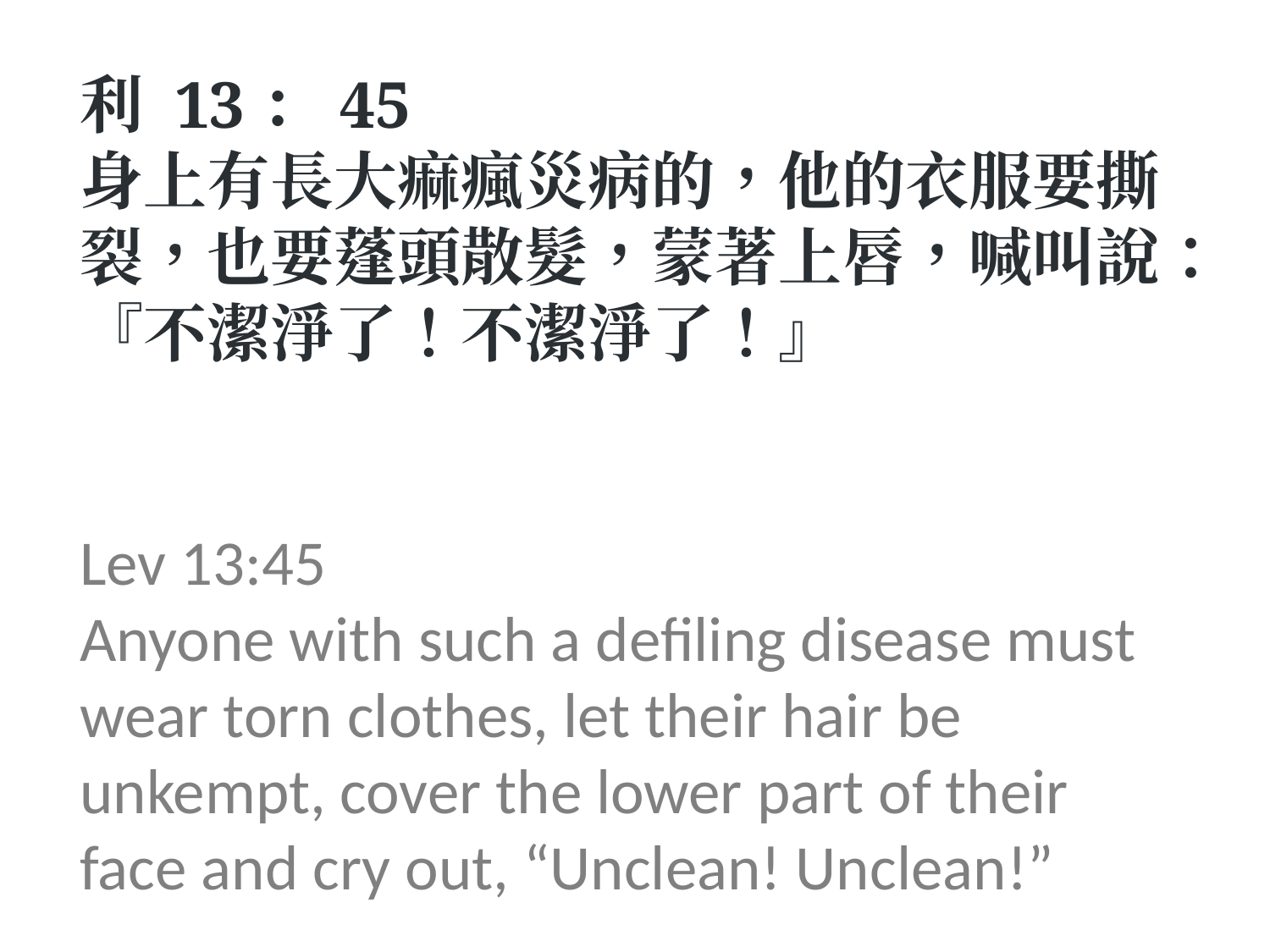

利 13：45
身上有長大痲瘋災病的，他的衣服要撕裂，也要蓬頭散髮，蒙著上唇，喊叫說：『不潔淨了！不潔淨了！』
Lev 13:45
Anyone with such a defiling disease must wear torn clothes, let their hair be unkempt, cover the lower part of their face and cry out, “Unclean! Unclean!”